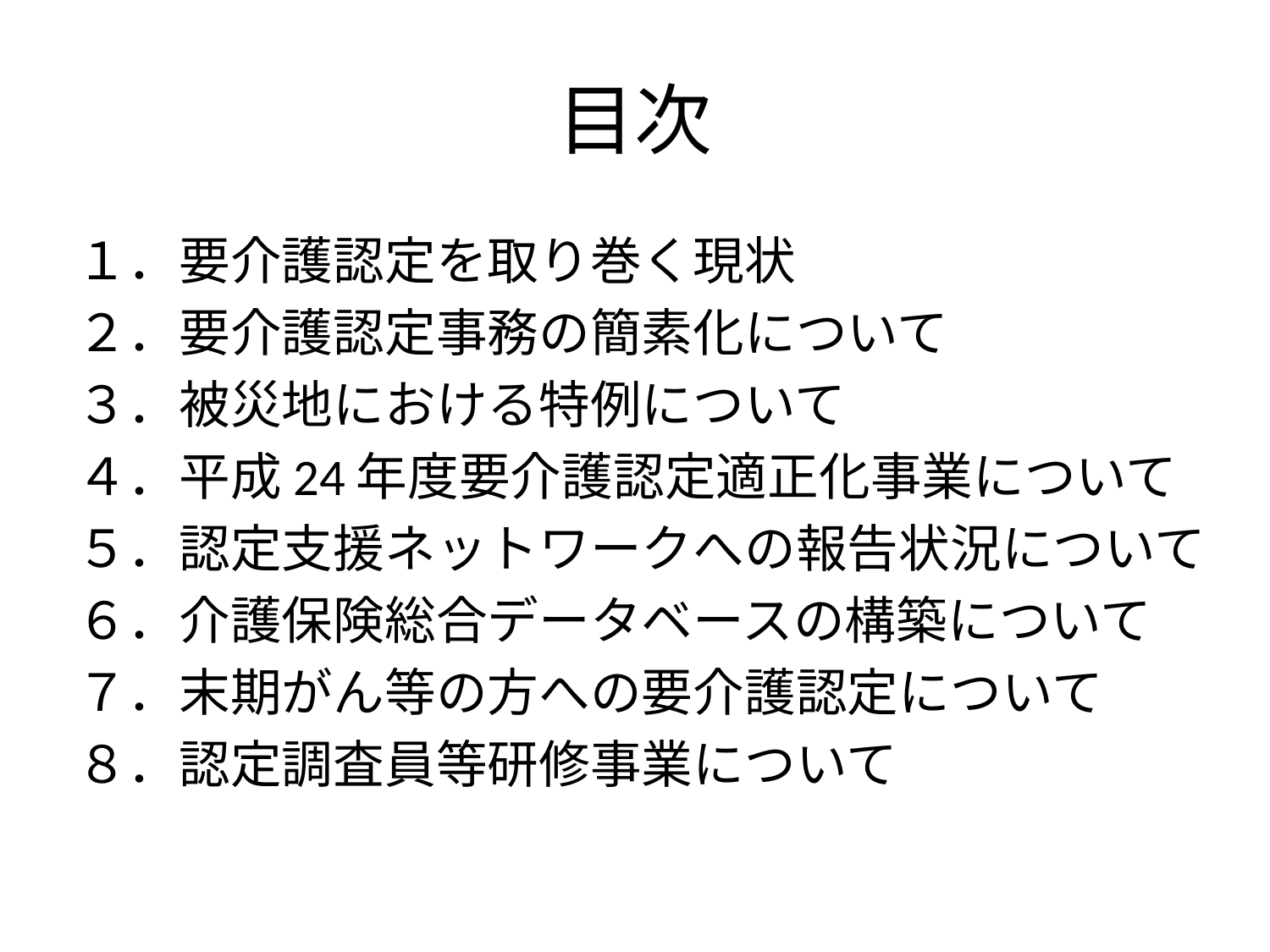

# 目次
１．要介護認定を取り巻く現状
２．要介護認定事務の簡素化について
３．被災地における特例について
４．平成24年度要介護認定適正化事業について
５．認定支援ネットワークへの報告状況について
６．介護保険総合データベースの構築について
７．末期がん等の方への要介護認定について
８．認定調査員等研修事業について